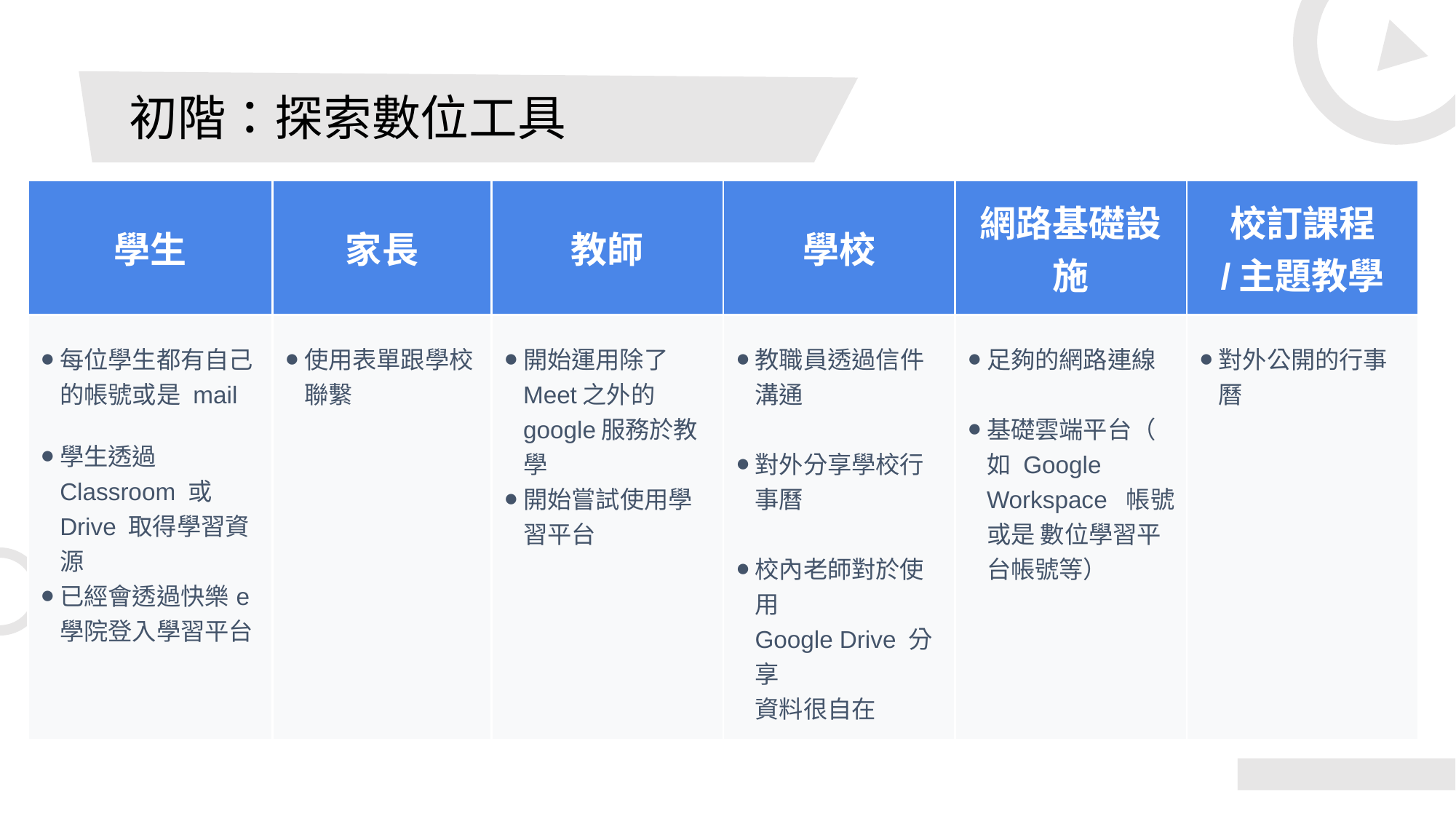

# 初階：探索數位工具
| 學生 | 家長 | 教師 | 學校 | 網路基礎設施 | 校訂課程 /主題教學 |
| --- | --- | --- | --- | --- | --- |
| 每位學生都有自己的帳號或是 mail 學生透過 Classroom 或 Drive 取得學習資源 已經會透過快樂e學院登入學習平台 | 使用表單跟學校聯繫 | 開始運用除了Meet之外的google服務於教學 開始嘗試使用學習平台 | 教職員透過信件溝通 對外分享學校行事曆 校內老師對於使用 Google Drive 分享 資料很自在 | 足夠的網路連線 基礎雲端平台（ 如 Google Workspace 帳號 或是 數位學習平台帳號等） | 對外公開的行事曆 |